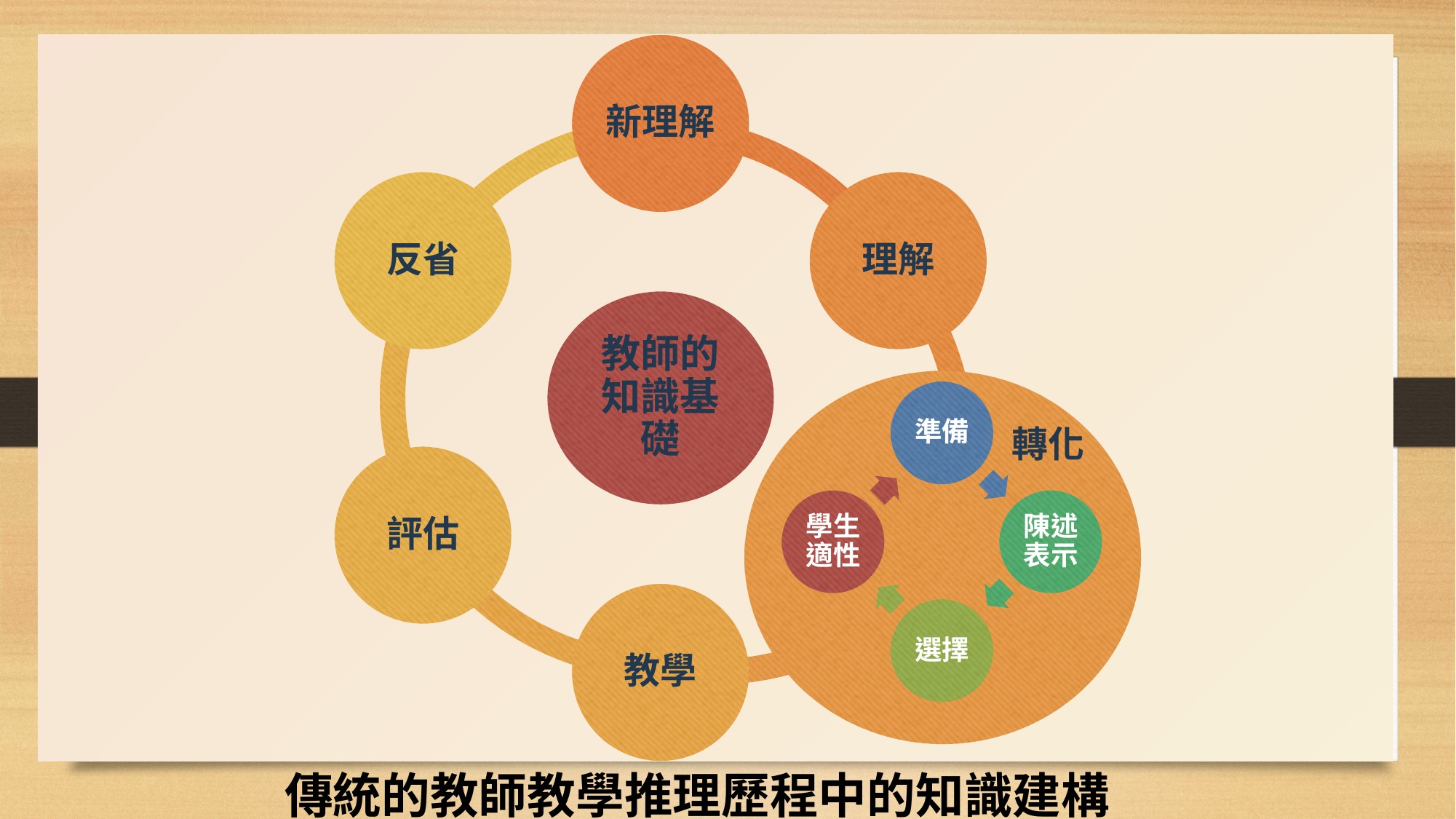

教師的知識基礎
新理解
理解

教學
評估
反省
準備

陳述表示

選擇

學生適性

轉化
傳統的教師教學推理歷程中的知識建構